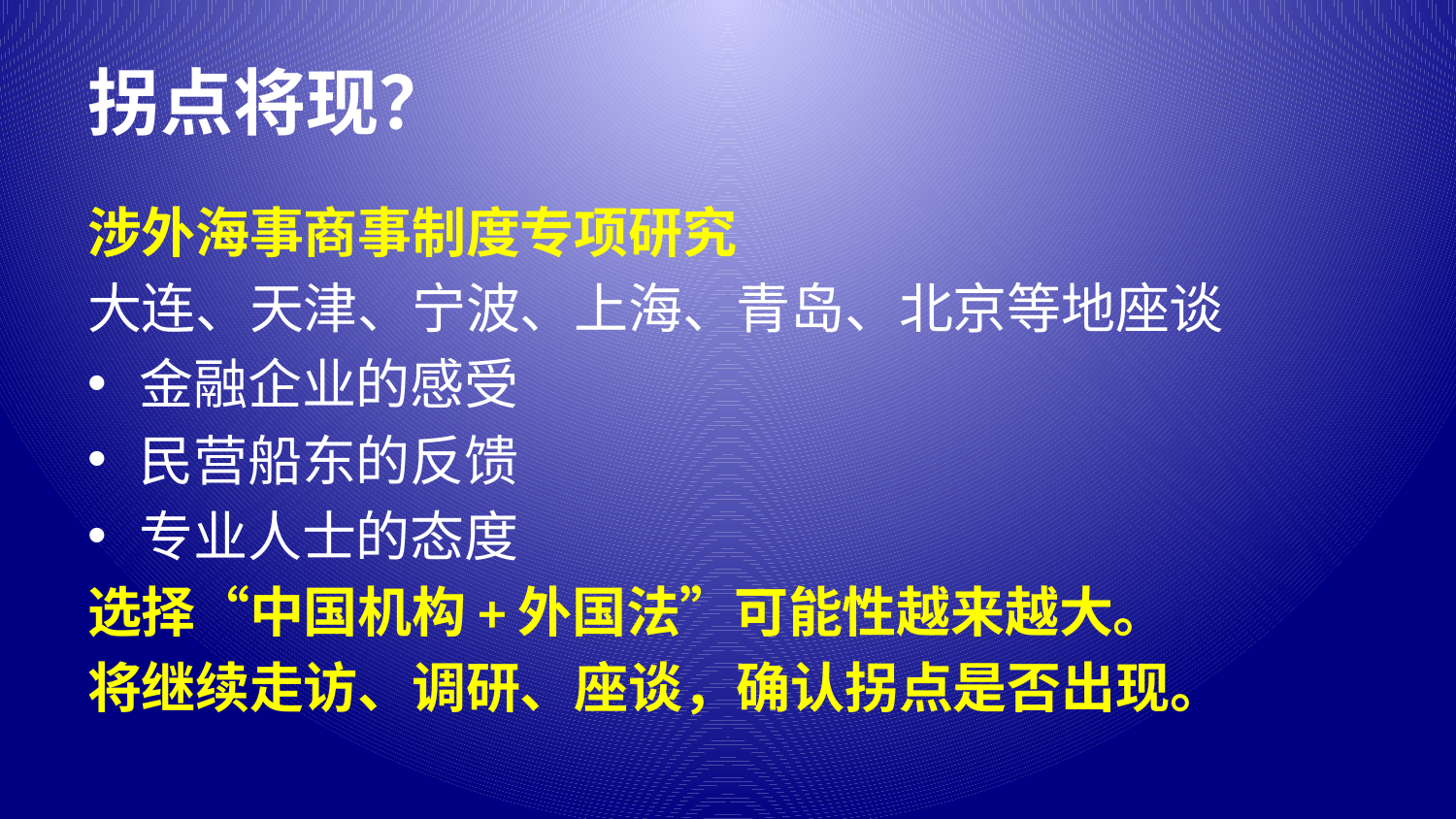

# 拐点将现？
涉外海事商事制度专项研究
大连、天津、宁波、上海、青岛、北京等地座谈
金融企业的感受
民营船东的反馈
专业人士的态度
选择“中国机构+外国法”可能性越来越大。
将继续走访、调研、座谈，确认拐点是否出现。